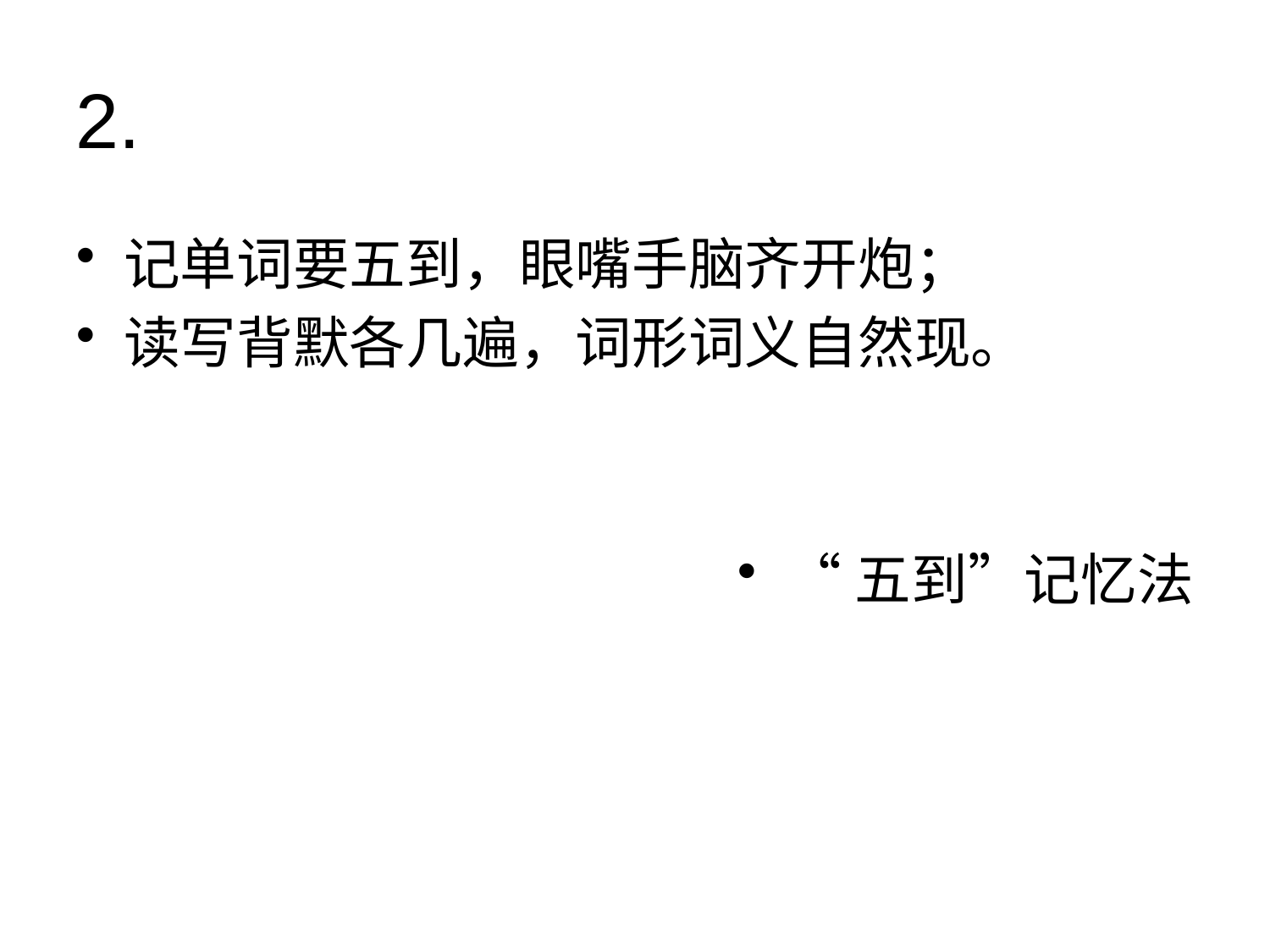

# 2.
记单词要五到，眼嘴手脑齐开炮；
读写背默各几遍，词形词义自然现。

“五到”记忆法